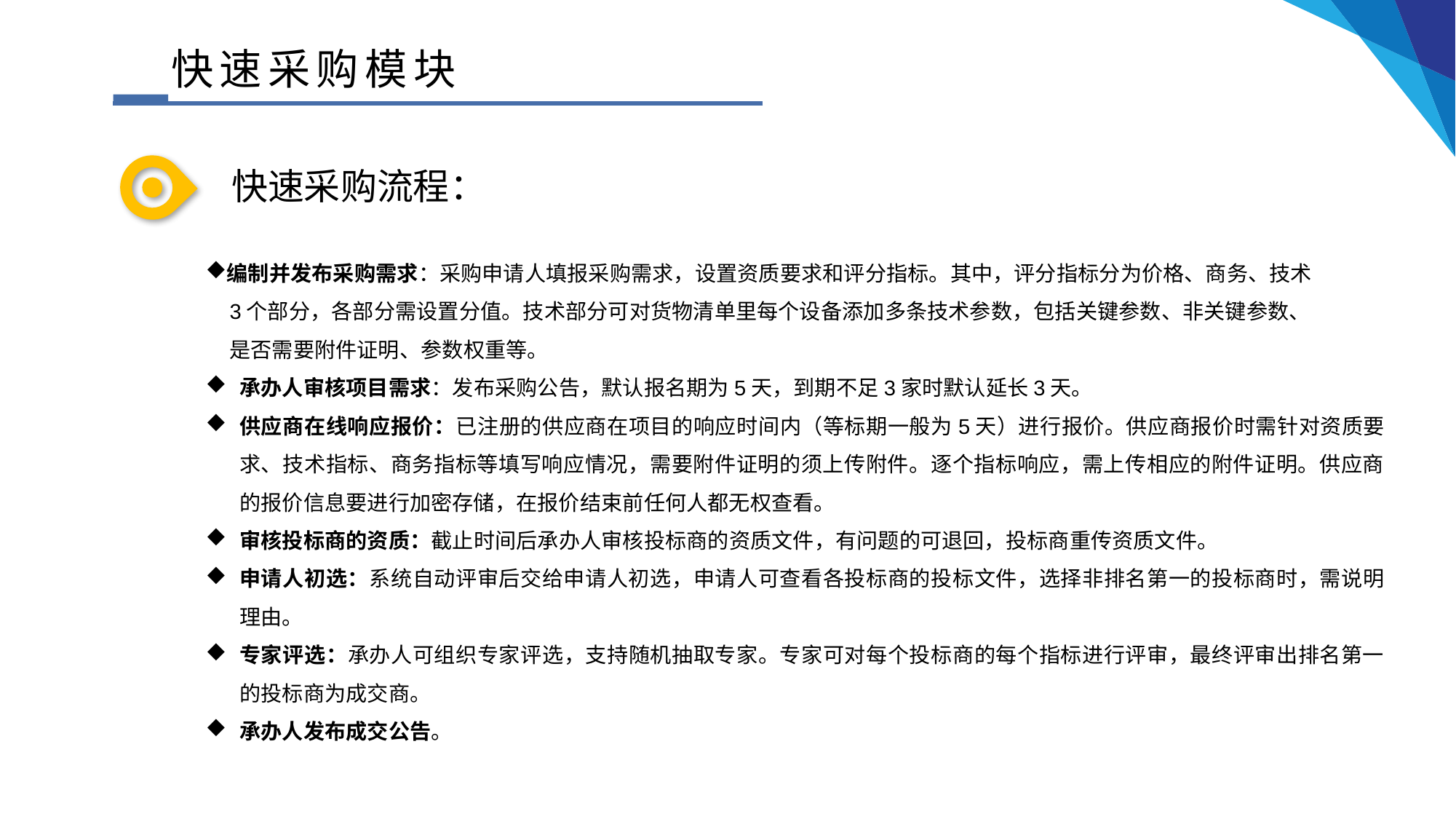

快速采购模块

快速采购流程：
编制并发布采购需求：采购申请人填报采购需求，设置资质要求和评分指标。其中，评分指标分为价格、商务、技术
    3个部分，各部分需设置分值。技术部分可对货物清单里每个设备添加多条技术参数，包括关键参数、非关键参数、
    是否需要附件证明、参数权重等。
承办人审核项目需求：发布采购公告，默认报名期为5天，到期不足3家时默认延长3天。
供应商在线响应报价：已注册的供应商在项目的响应时间内（等标期一般为5天）进行报价。供应商报价时需针对资质要求、技术指标、商务指标等填写响应情况，需要附件证明的须上传附件。逐个指标响应，需上传相应的附件证明。供应商的报价信息要进行加密存储，在报价结束前任何人都无权查看。
审核投标商的资质：截止时间后承办人审核投标商的资质文件，有问题的可退回，投标商重传资质文件。
申请人初选：系统自动评审后交给申请人初选，申请人可查看各投标商的投标文件，选择非排名第一的投标商时，需说明理由。
专家评选：承办人可组织专家评选，支持随机抽取专家。专家可对每个投标商的每个指标进行评审，最终评审出排名第一的投标商为成交商。
承办人发布成交公告。